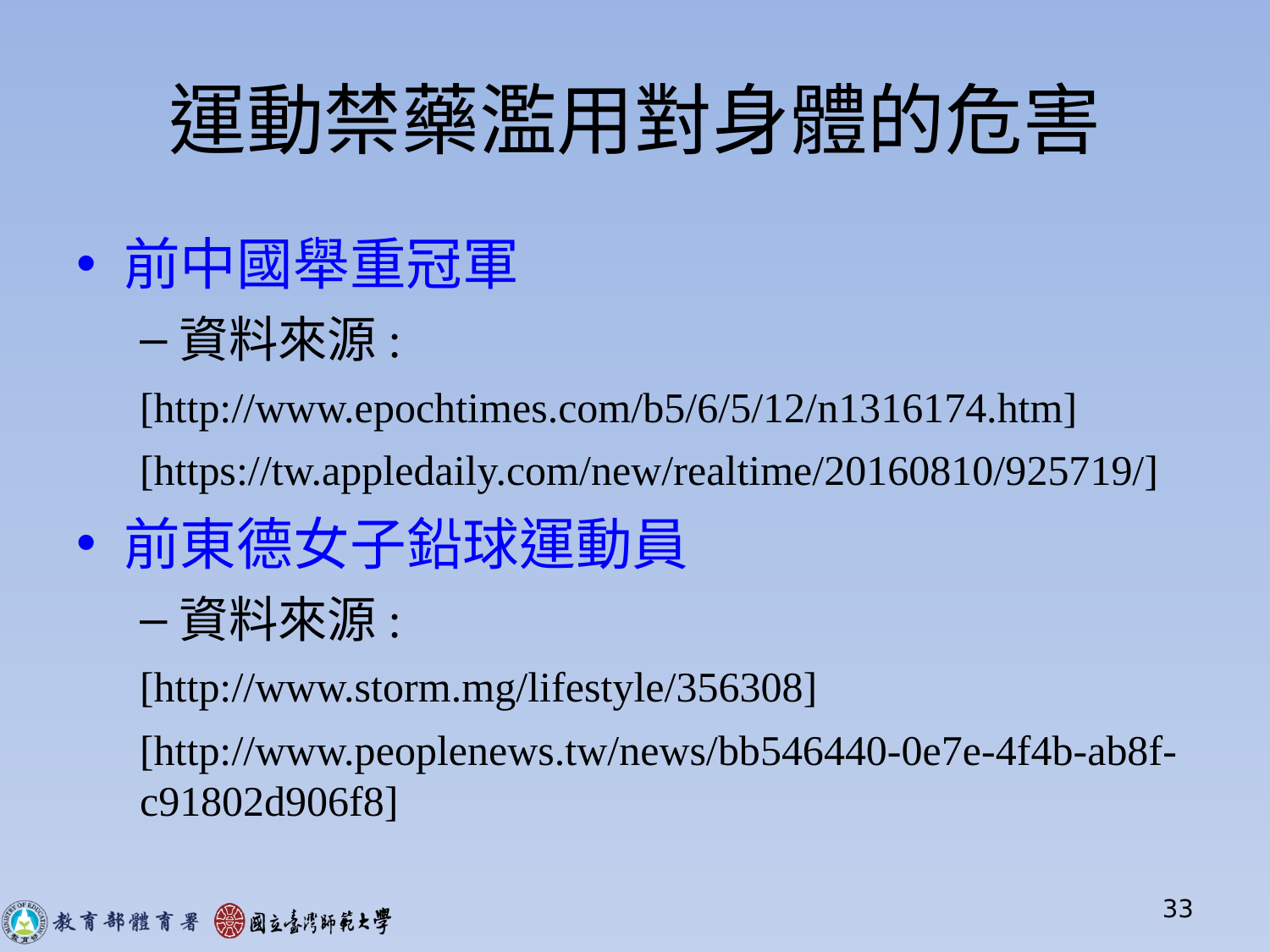

# 運動禁藥濫用對身體的危害
前中國舉重冠軍
資料來源:
[http://www.epochtimes.com/b5/6/5/12/n1316174.htm]
[https://tw.appledaily.com/new/realtime/20160810/925719/]
前東德女子鉛球運動員
資料來源:
[http://www.storm.mg/lifestyle/356308]
[http://www.peoplenews.tw/news/bb546440-0e7e-4f4b-ab8f-c91802d906f8]

33